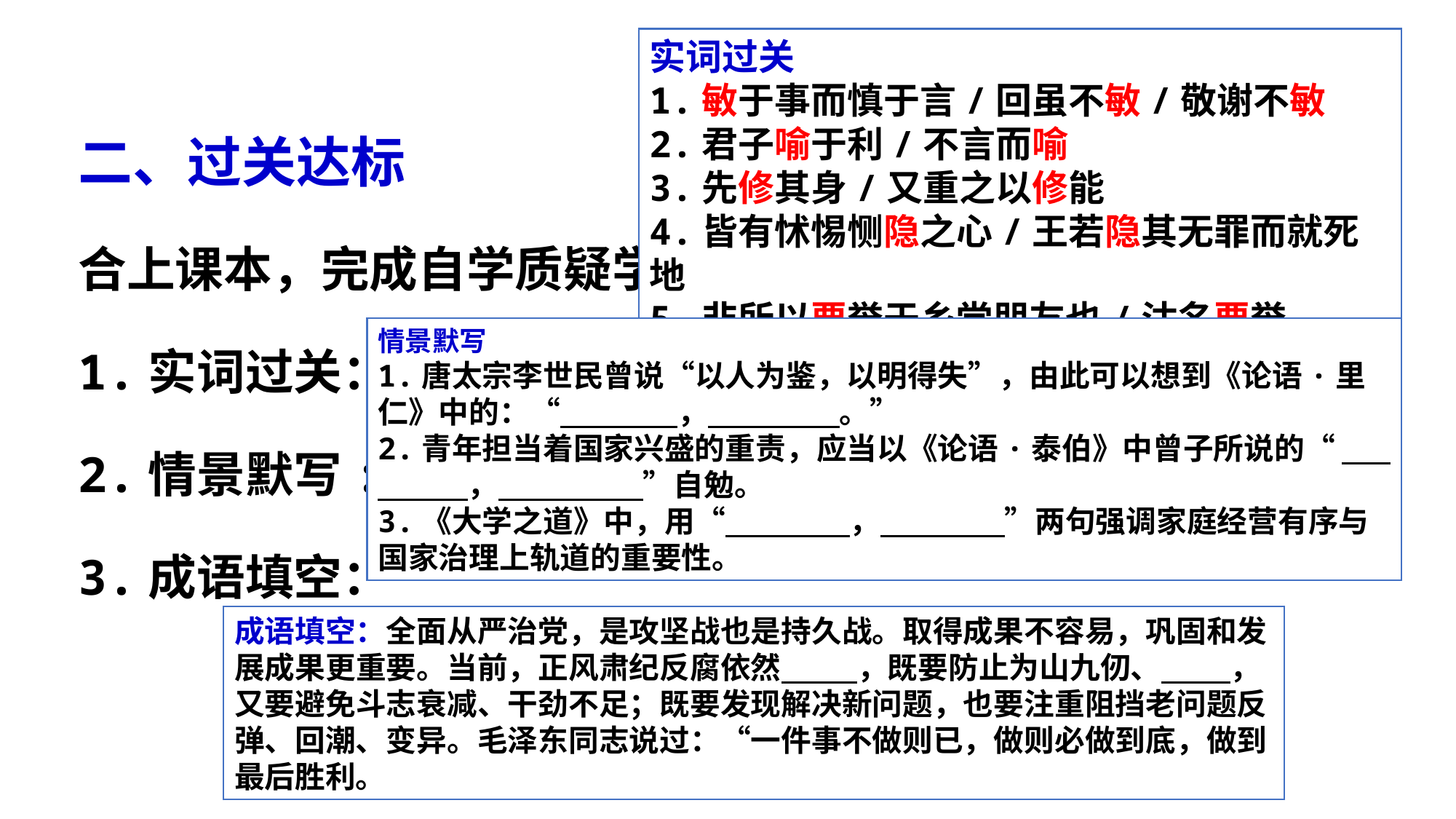

实词过关
1.敏于事而慎于言/回虽不敏/敬谢不敏
2.君子喻于利/不言而喻
3.先修其身/又重之以修能
4.皆有怵惕恻隐之心/王若隐其无罪而就死地
5.非所以要誉于乡党朋友也/沽名要誉
#
二、过关达标
合上课本，完成自学质疑学案“过关达标”检测
1.实词过关：敏、喻、修、隐、要
2.情景默写:
3.成语填空：
情景默写
1.唐太宗李世民曾说“以人为鉴，以明得失”，由此可以想到《论语·里仁》中的：“                 ，                   。”
2.青年担当着国家兴盛的重责，应当以《论语·泰伯》中曾子所说的“                      ，                     ”自勉。
3.《大学之道》中，用“                  ，                  ”两句强调家庭经营有序与国家治理上轨道的重要性。
成语填空：全面从严治党，是攻坚战也是持久战。取得成果不容易，巩固和发展成果更重要。当前，正风肃纪反腐依然           ，既要防止为山九仞、          ，又要避免斗志衰减、干劲不足；既要发现解决新问题，也要注重阻挡老问题反弹、回潮、变异。毛泽东同志说过：“一件事不做则已，做则必做到底，做到最后胜利。